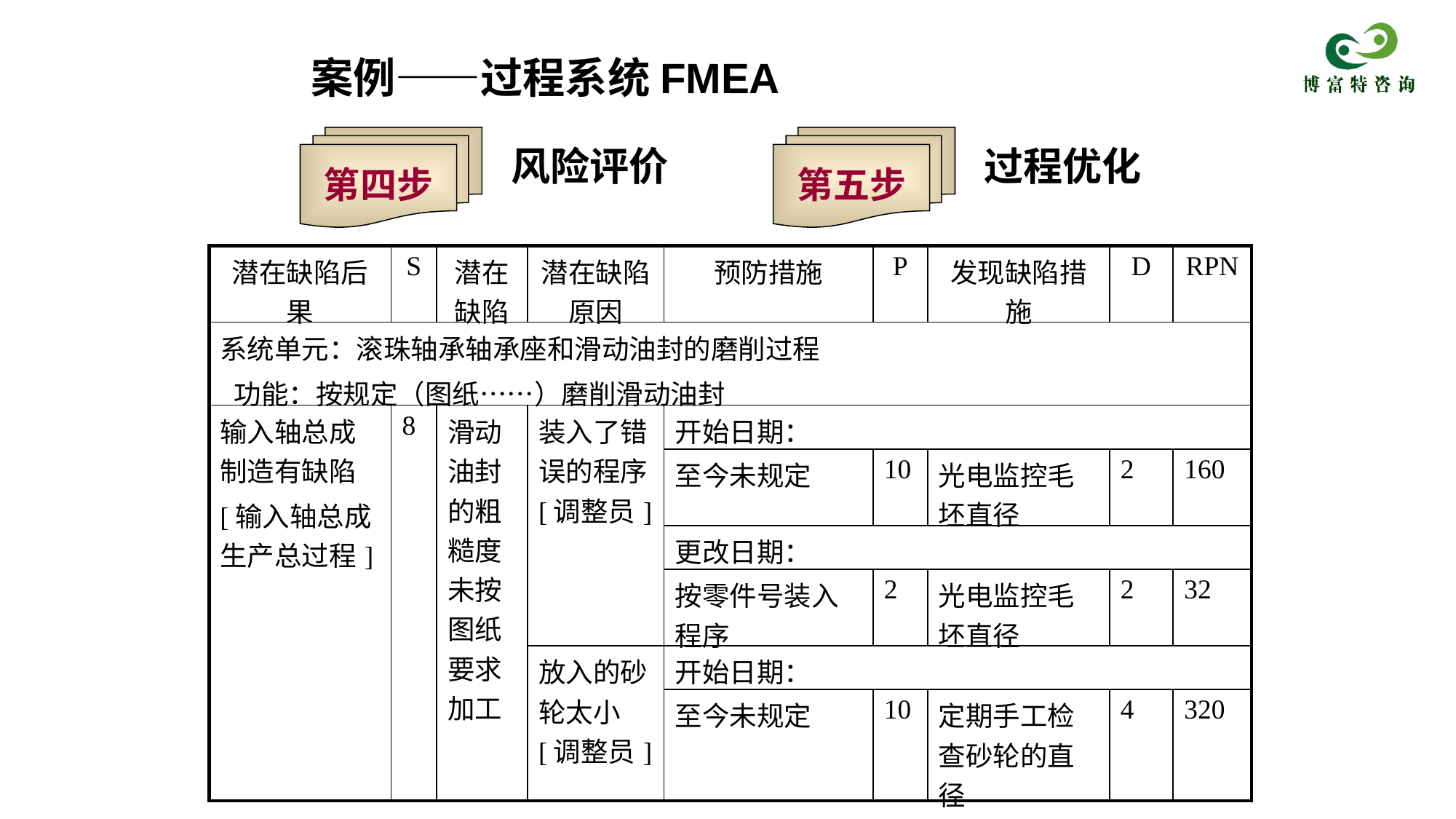

案例——过程系统FMEA
第四步
第五步
风险评价
过程优化
| 潜在缺陷后果 | S | 潜在缺陷 | 潜在缺陷原因 | 预防措施 | P | 发现缺陷措施 | D | RPN |
| --- | --- | --- | --- | --- | --- | --- | --- | --- |
| 系统单元：滚珠轴承轴承座和滑动油封的磨削过程 功能：按规定（图纸……）磨削滑动油封 |  |  |  |  |  |  |  |  |
| 输入轴总成制造有缺陷 [输入轴总成生产总过程] | 8 | 滑动油封的粗糙度未按图纸要求加工 | 装入了错误的程序[调整员] | 开始日期： |  |  |  |  |
|  |  |  |  | 至今未规定 | 10 | 光电监控毛坯直径 | 2 | 160 |
|  |  |  |  | 更改日期： |  |  |  |  |
|  |  |  |  | 按零件号装入程序 | 2 | 光电监控毛坯直径 | 2 | 32 |
|  |  |  | 放入的砂轮太小[调整员] | 开始日期： |  |  |  |  |
|  |  |  |  | 至今未规定 | 10 | 定期手工检查砂轮的直径 | 4 | 320 |